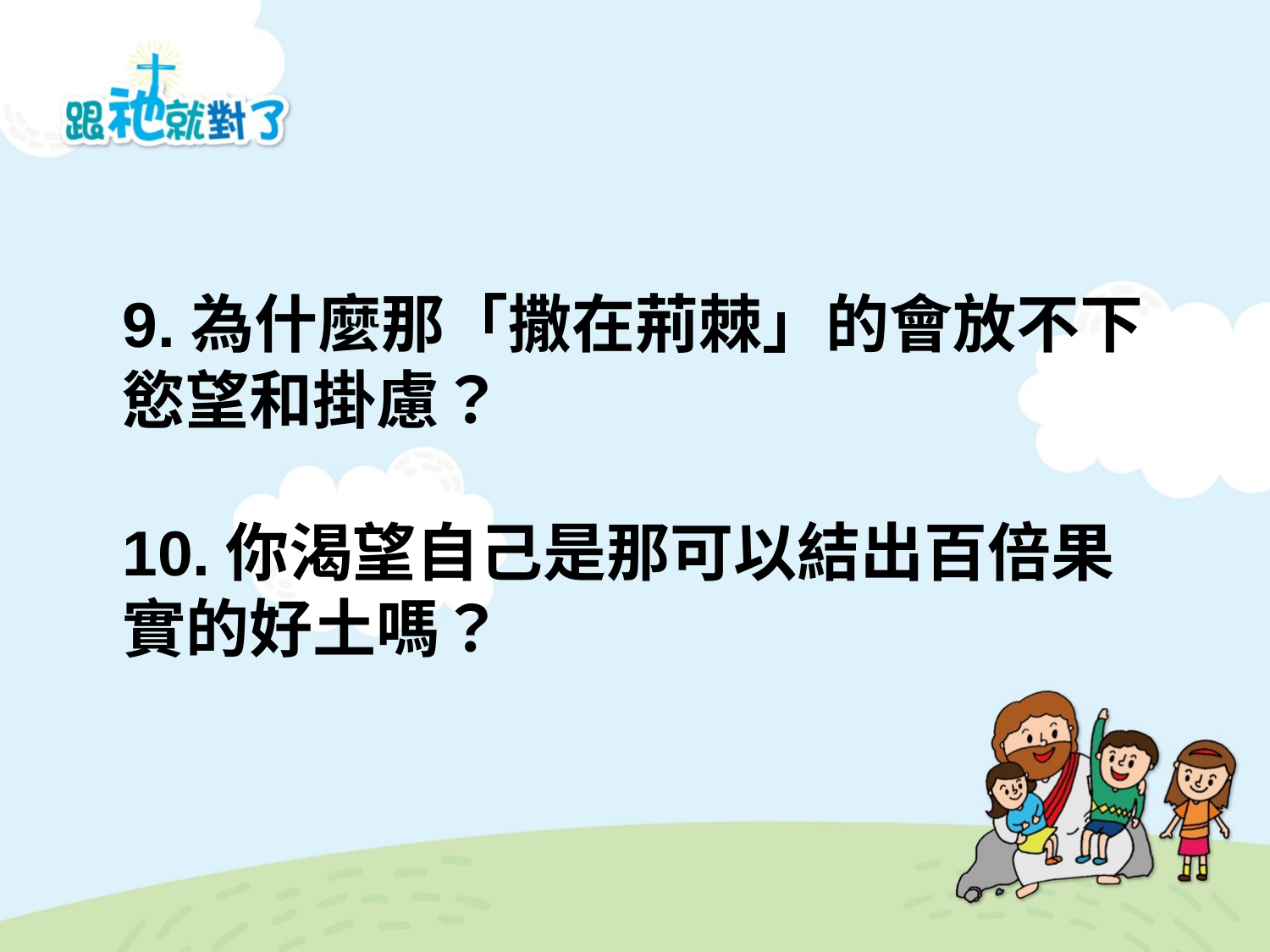

9.為什麼那「撒在荊棘」的會放不下慾望和掛慮？

10.你渴望自己是那可以結出百倍果實的好土嗎？